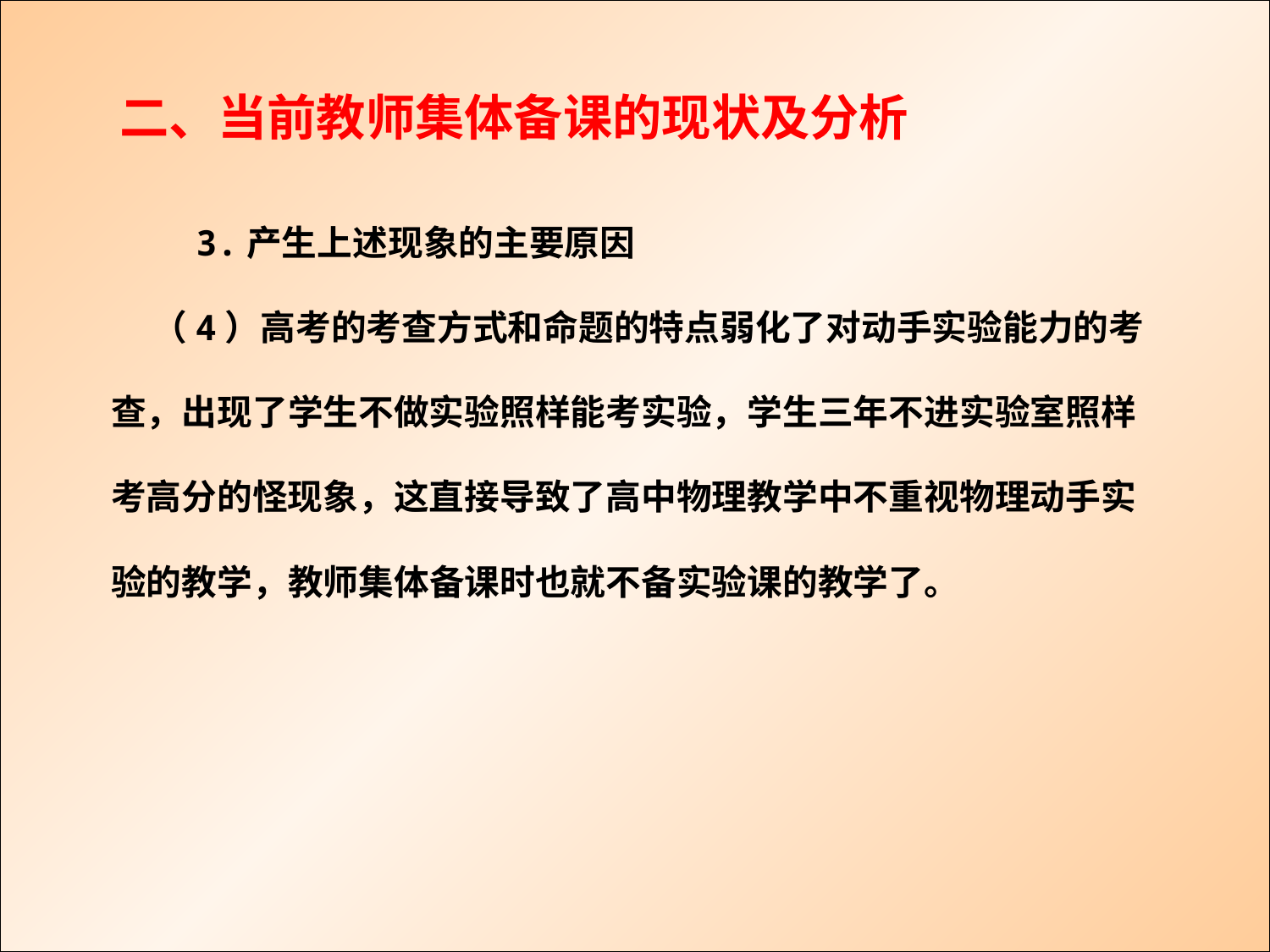

二、当前教师集体备课的现状及分析
    3.产生上述现象的主要原因
    （4）高考的考查方式和命题的特点弱化了对动手实验能力的考查，出现了学生不做实验照样能考实验，学生三年不进实验室照样考高分的怪现象，这直接导致了高中物理教学中不重视物理动手实验的教学，教师集体备课时也就不备实验课的教学了。